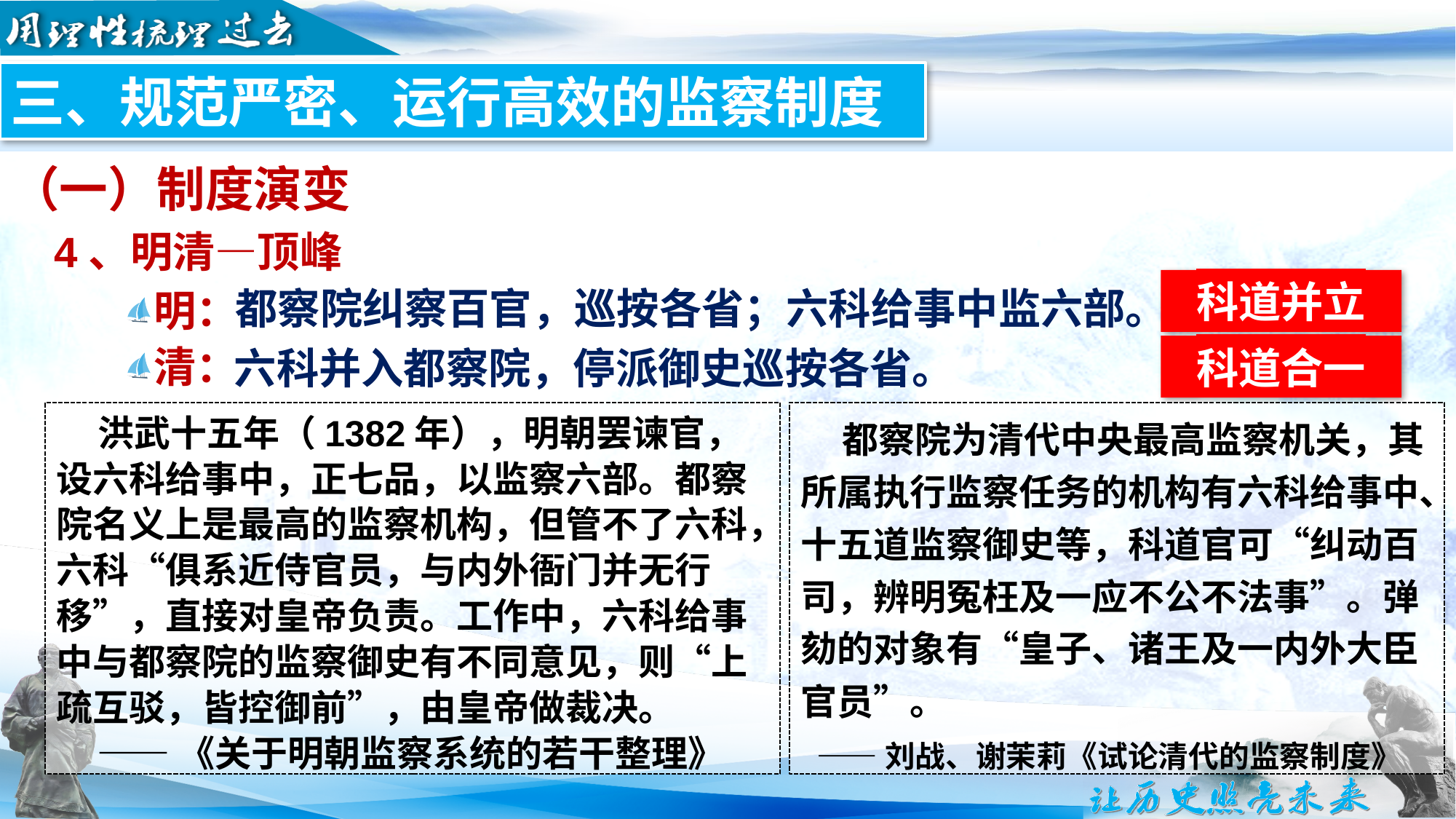

三、规范严密、运行高效的监察制度
（一）制度演变
4、明清—顶峰
都察院纠察百官，巡按各省；六科给事中监六部。
明：
科道并立
清：
六科并入都察院，停派御史巡按各省。
科道合一
    洪武十五年（1382年），明朝罢谏官，设六科给事中，正七品，以监察六部。都察院名义上是最高的监察机构，但管不了六科，六科“俱系近侍官员，与内外衙门并无行移”，直接对皇帝负责。工作中，六科给事中与都察院的监察御史有不同意见，则“上疏互驳，皆控御前”，由皇帝做裁决。
     ——《关于明朝监察系统的若干整理》
    都察院为清代中央最高监察机关，其所属执行监察任务的机构有六科给事中、十五道监察御史等，科道官可“纠动百司，辨明冤枉及一应不公不法事”。弹劾的对象有“皇子、诸王及一内外大臣官员”。
  ——刘战、谢茉莉《试论清代的监察制度》